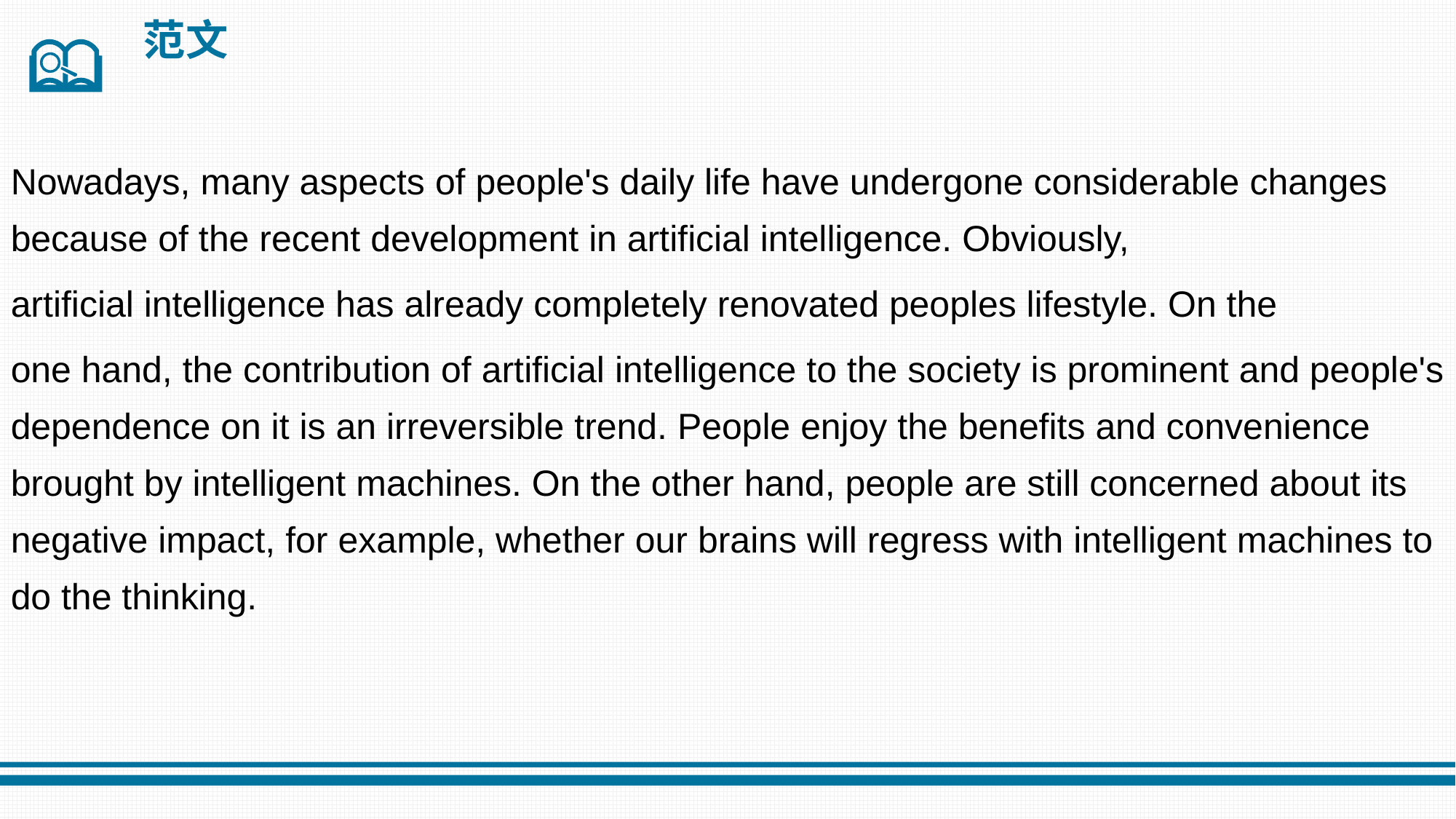

范文
Nowadays, many aspects of people's daily life have undergone considerable changes because of the recent development in artificial intelligence. Obviously,
artificial intelligence has already completely renovated peoples lifestyle. On the
one hand, the contribution of artificial intelligence to the society is prominent and people's dependence on it is an irreversible trend. People enjoy the benefits and convenience brought by intelligent machines. On the other hand, people are still concerned about its negative impact, for example, whether our brains will regress with intelligent machines to do the thinking.